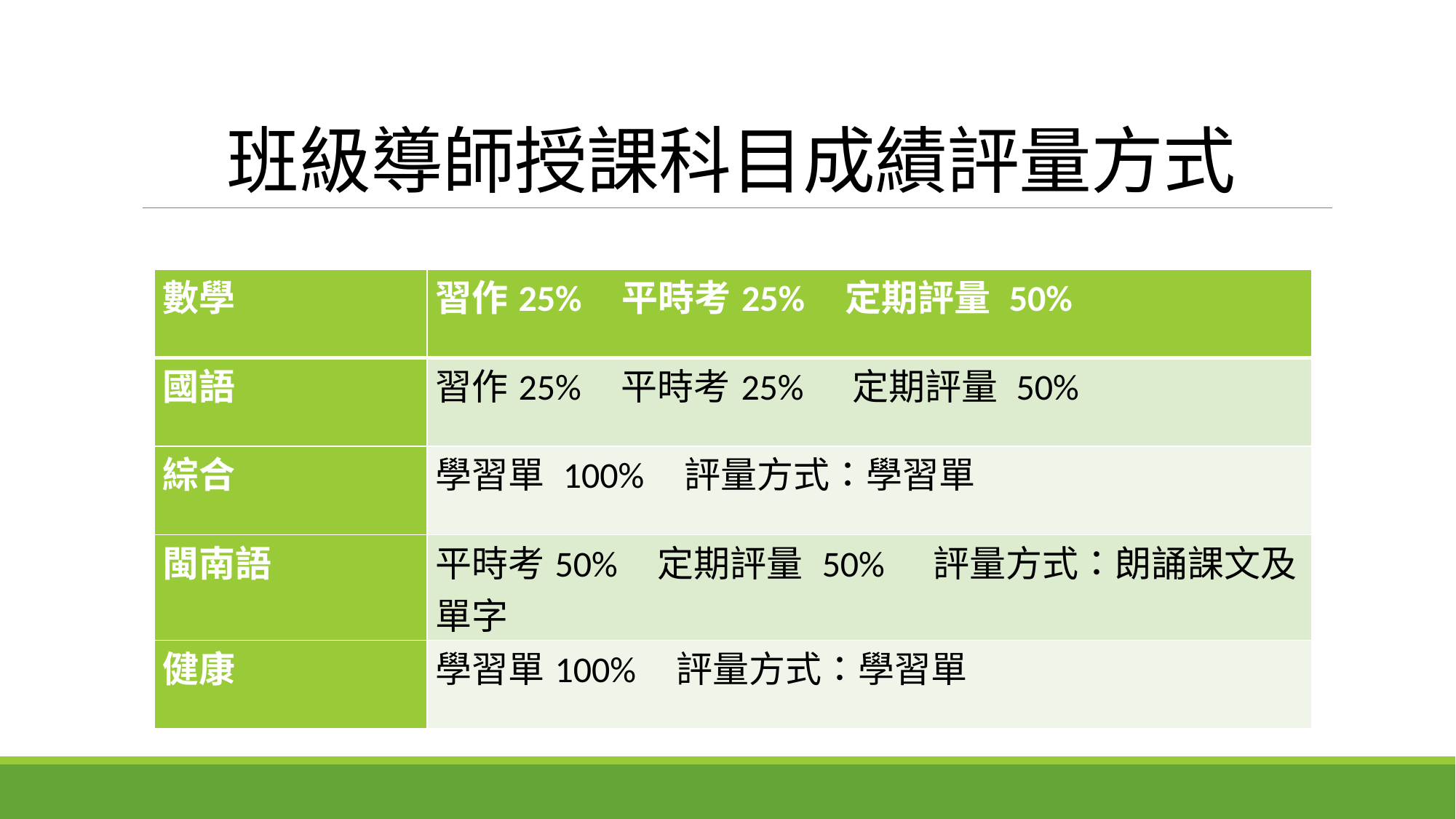

# 班級導師授課科目成績評量方式
| 數學 | 習作25%    平時考25%    定期評量 50% |
| --- | --- |
| 國語 | 習作25%    平時考25%     定期評量 50% |
| 綜合 | 學習單 100%    評量方式：學習單 |
| 閩南語 | 平時考50%    定期評量 50%     評量方式：朗誦課文及單字 |
| 健康 | 學習單100%    評量方式：學習單 |